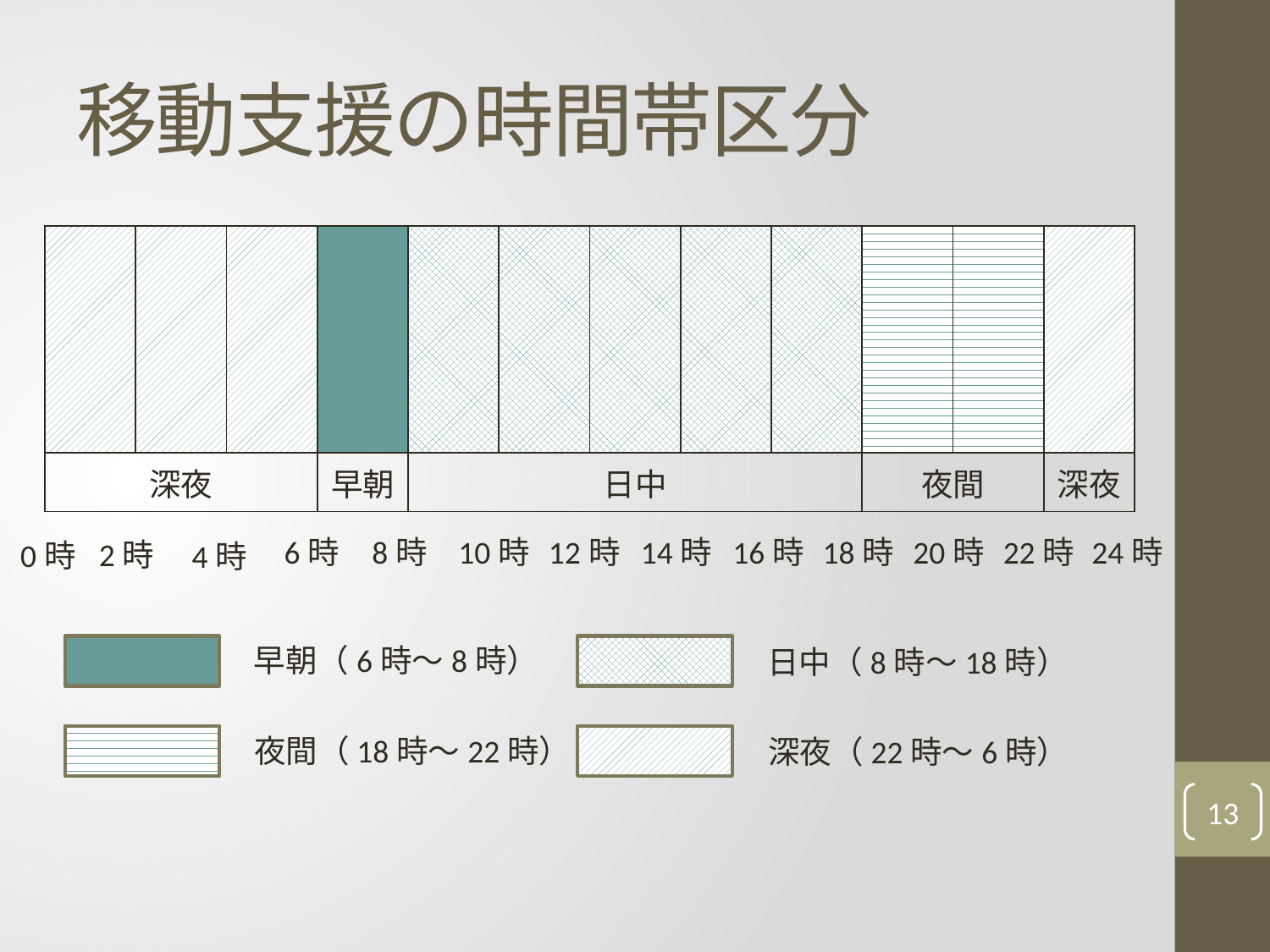

# 移動支援の時間帯区分
|  |  |  |  |  |  |  |  |  |  |  |  |
| --- | --- | --- | --- | --- | --- | --- | --- | --- | --- | --- | --- |
| 深夜 |  |  | 早朝 | 日中 |  |  |  |  | 夜間 |  | 深夜 |
18時
20時
22時
24時
10時
12時
14時
16時
6時
8時
2時
0時
4時
早朝（6時～8時）

日中（8時～18時）
夜間（18時～22時）

深夜（22時～6時）
13